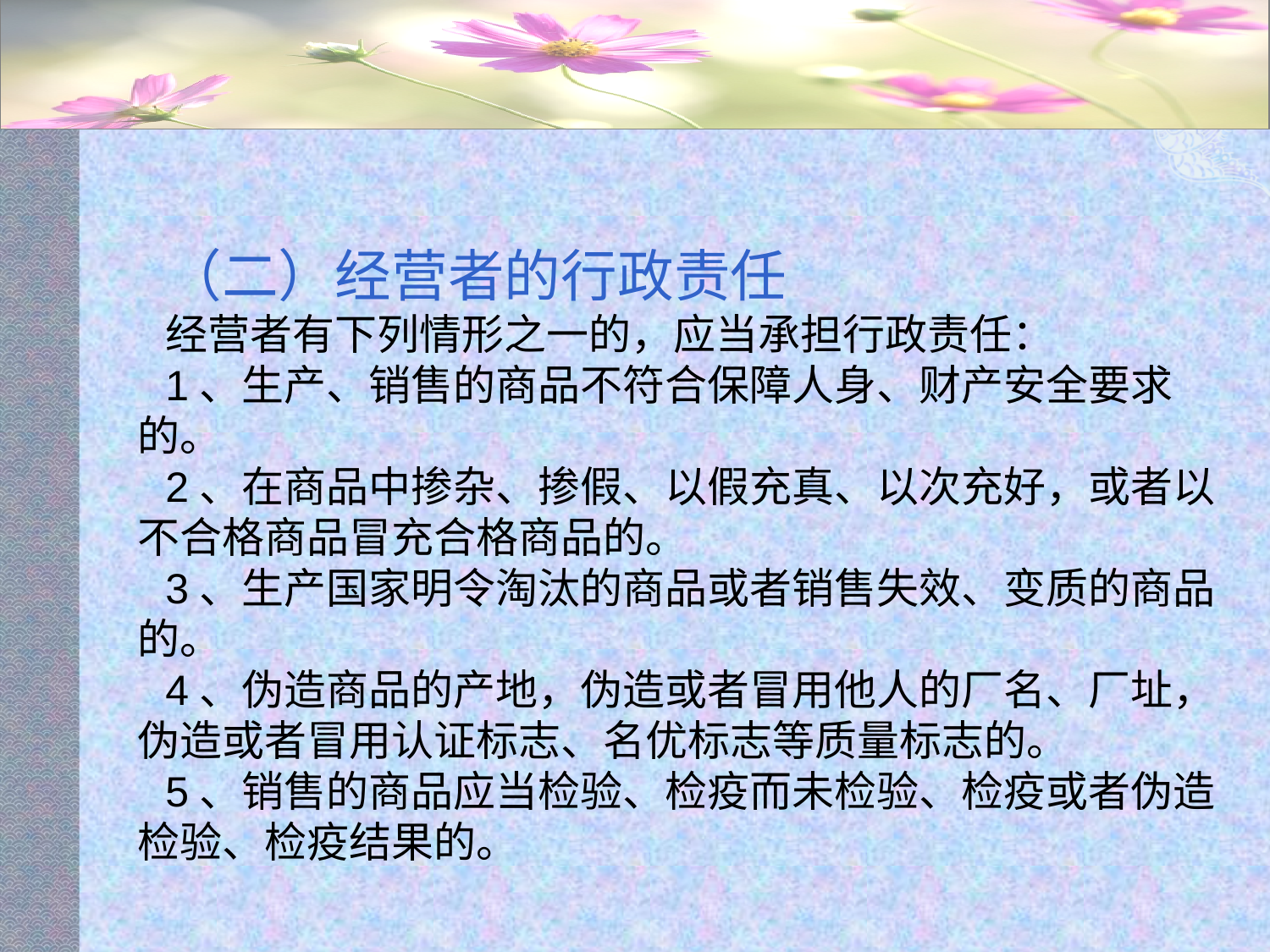

#
（二）经营者的行政责任
经营者有下列情形之一的，应当承担行政责任：
1、生产、销售的商品不符合保障人身、财产安全要求的。
2、在商品中掺杂、掺假、以假充真、以次充好，或者以不合格商品冒充合格商品的。
3、生产国家明令淘汰的商品或者销售失效、变质的商品的。
4、伪造商品的产地，伪造或者冒用他人的厂名、厂址，伪造或者冒用认证标志、名优标志等质量标志的。
5、销售的商品应当检验、检疫而未检验、检疫或者伪造检验、检疫结果的。